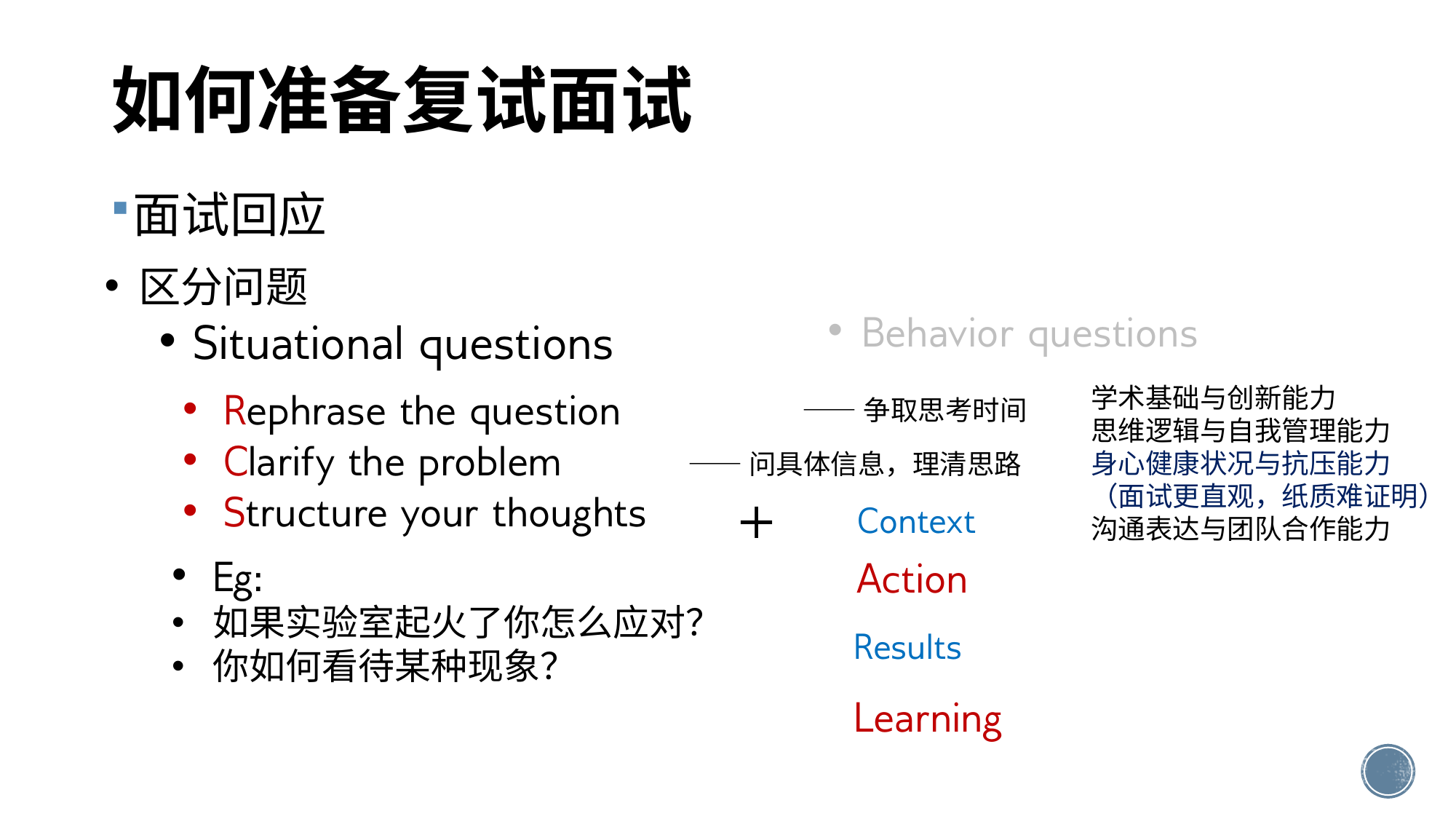

# 如何准备复试面试
面试回应
区分问题
Situational questions
Behavior questions
学术基础与创新能力
思维逻辑与自我管理能力
身心健康状况与抗压能力
（面试更直观，纸质难证明）
沟通表达与团队合作能力
Rephrase the question
Clarify the problem
Structure your thoughts
——争取思考时间
——问具体信息，理清思路
+
Context
Action
Results
Learning
Eg:
如果实验室起火了你怎么应对？
你如何看待某种现象？